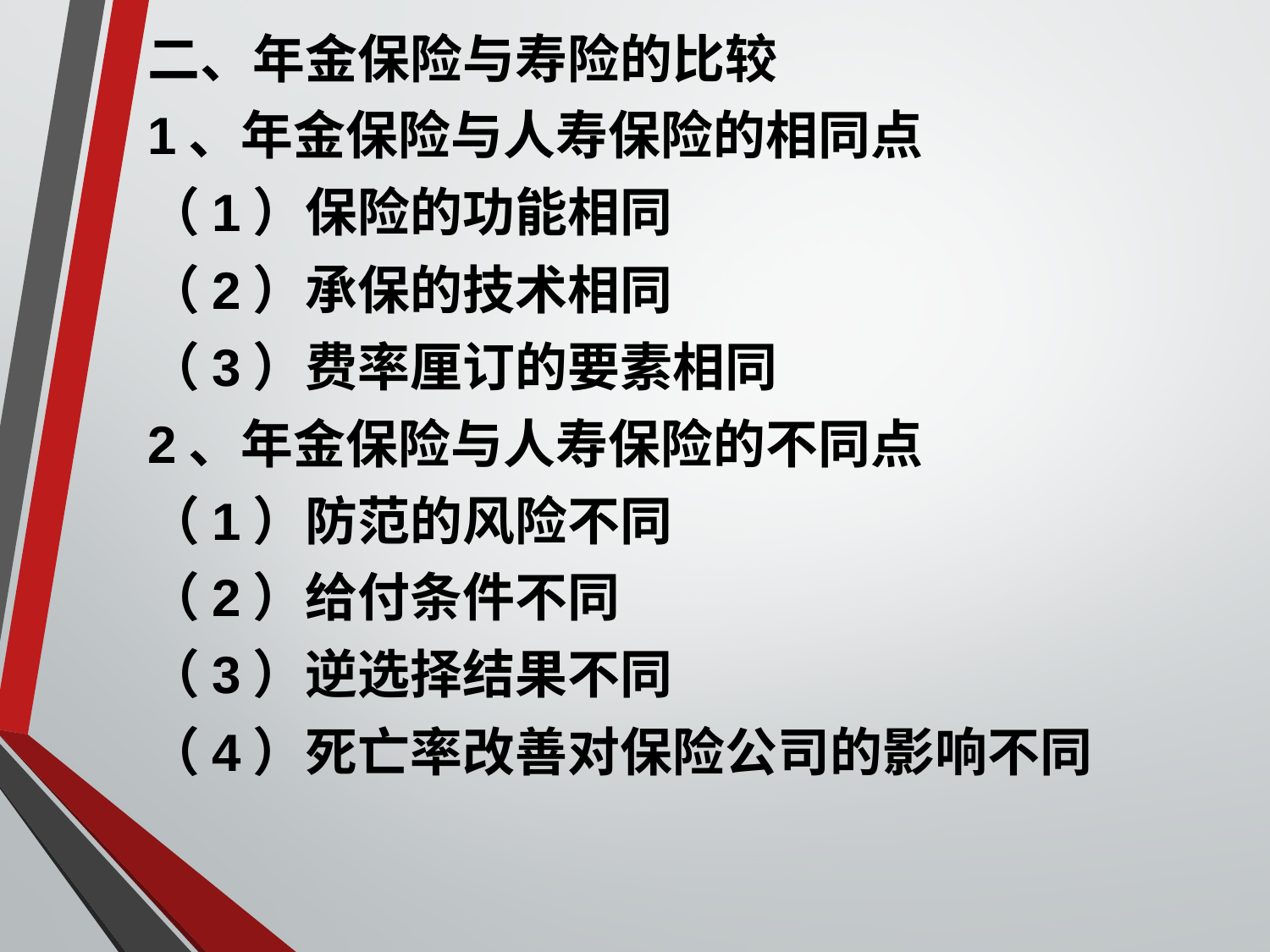

二、年金保险与寿险的比较
1、年金保险与人寿保险的相同点
（1）保险的功能相同
（2）承保的技术相同
（3）费率厘订的要素相同
2、年金保险与人寿保险的不同点
（1）防范的风险不同
（2）给付条件不同
（3）逆选择结果不同
（4）死亡率改善对保险公司的影响不同